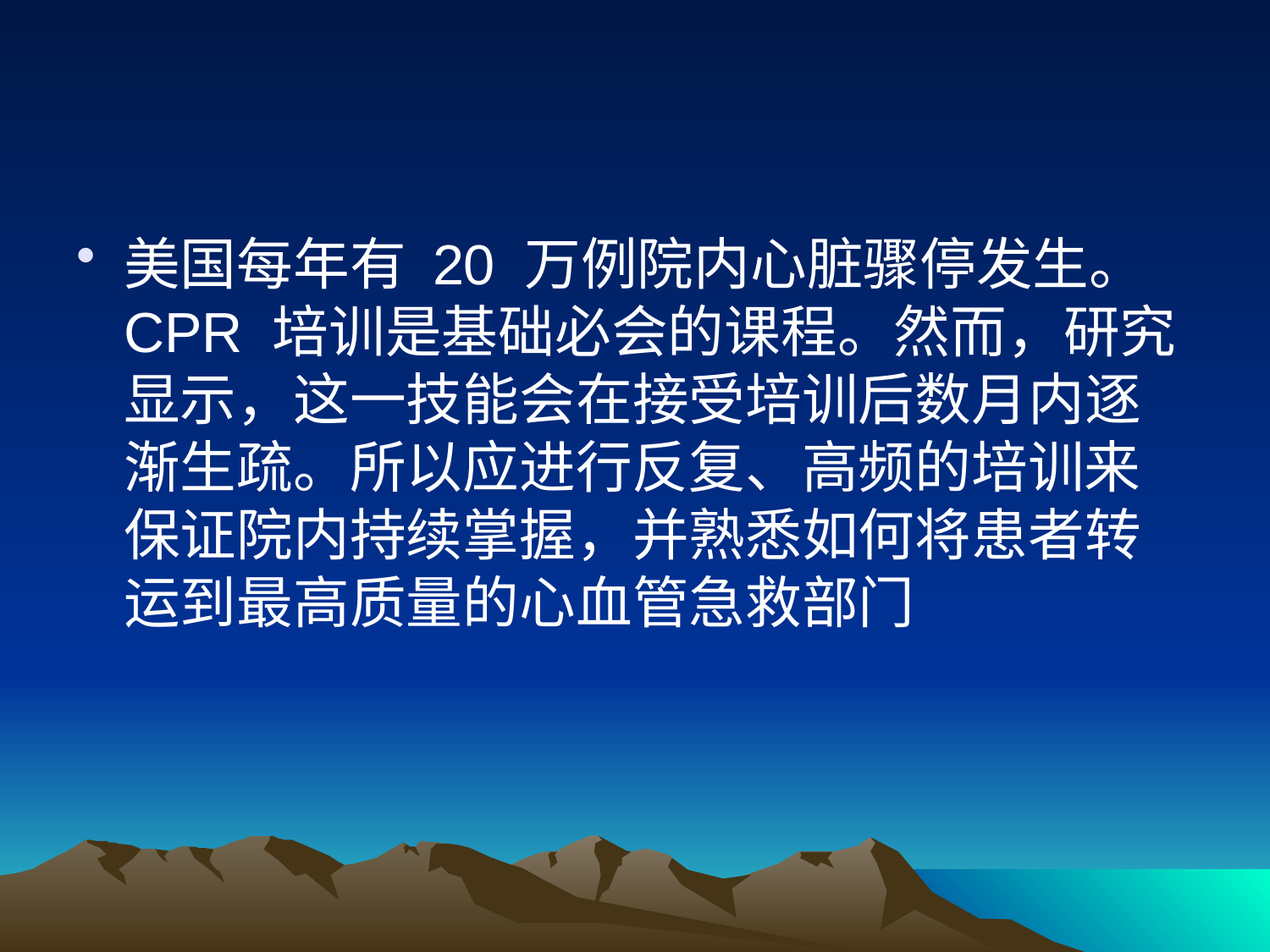

#
美国每年有 20 万例院内心脏骤停发生。CPR 培训是基础必会的课程。然而，研究显示，这一技能会在接受培训后数月内逐渐生疏。所以应进行反复、高频的培训来保证院内持续掌握，并熟悉如何将患者转运到最高质量的心血管急救部门